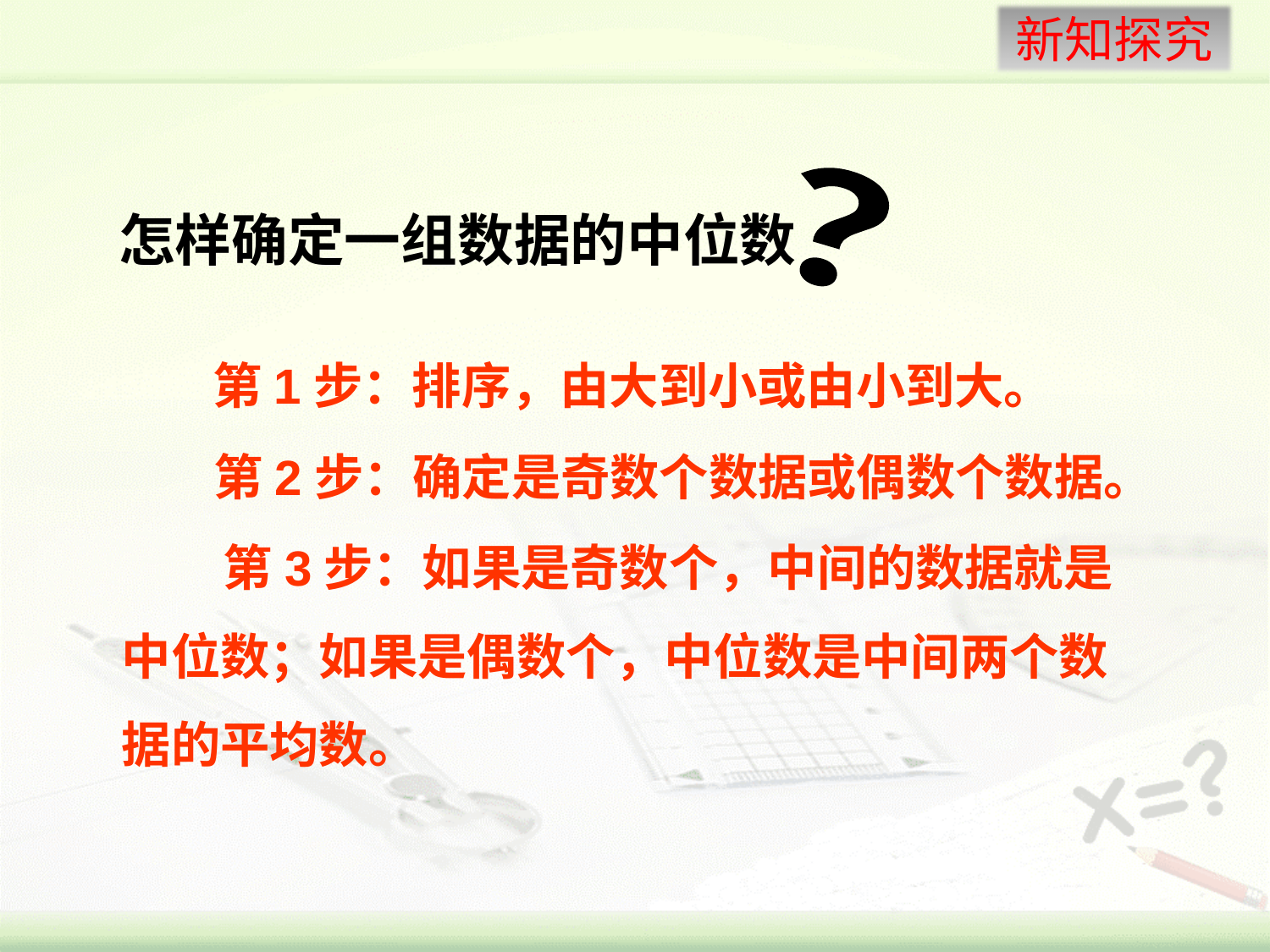

怎样确定一组数据的中位数
？
第1步：排序，由大到小或由小到大。
第2步：确定是奇数个数据或偶数个数据。
        第3步：如果是奇数个，中间的数据就是中位数；如果是偶数个，中位数是中间两个数据的平均数。